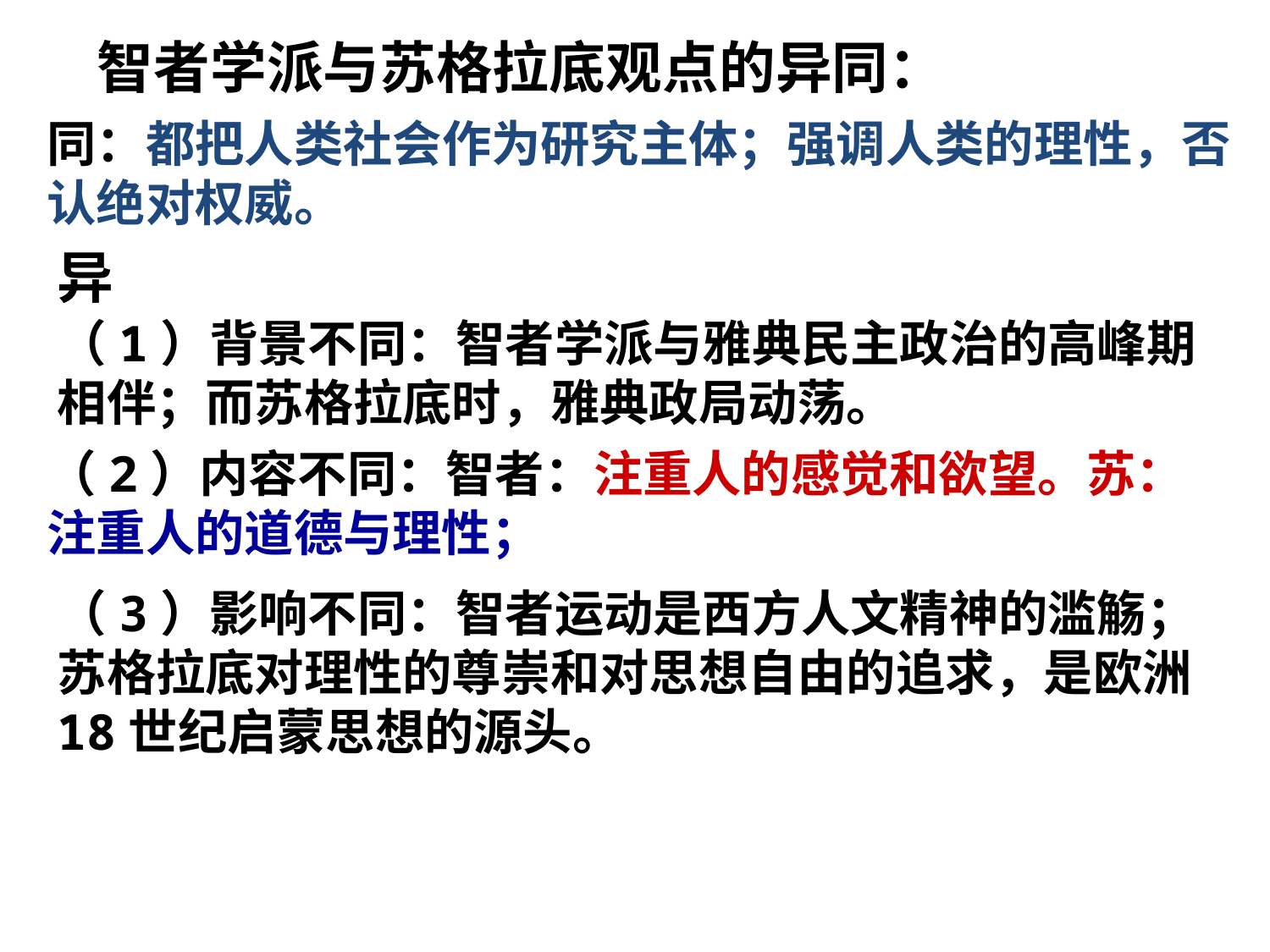

智者学派与苏格拉底观点的异同：
同：都把人类社会作为研究主体；强调人类的理性，否认绝对权威。
异
（1）背景不同：智者学派与雅典民主政治的高峰期相伴；而苏格拉底时，雅典政局动荡。
（2）内容不同：智者：注重人的感觉和欲望。苏：注重人的道德与理性；
（3）影响不同：智者运动是西方人文精神的滥觞；苏格拉底对理性的尊崇和对思想自由的追求，是欧洲18世纪启蒙思想的源头。